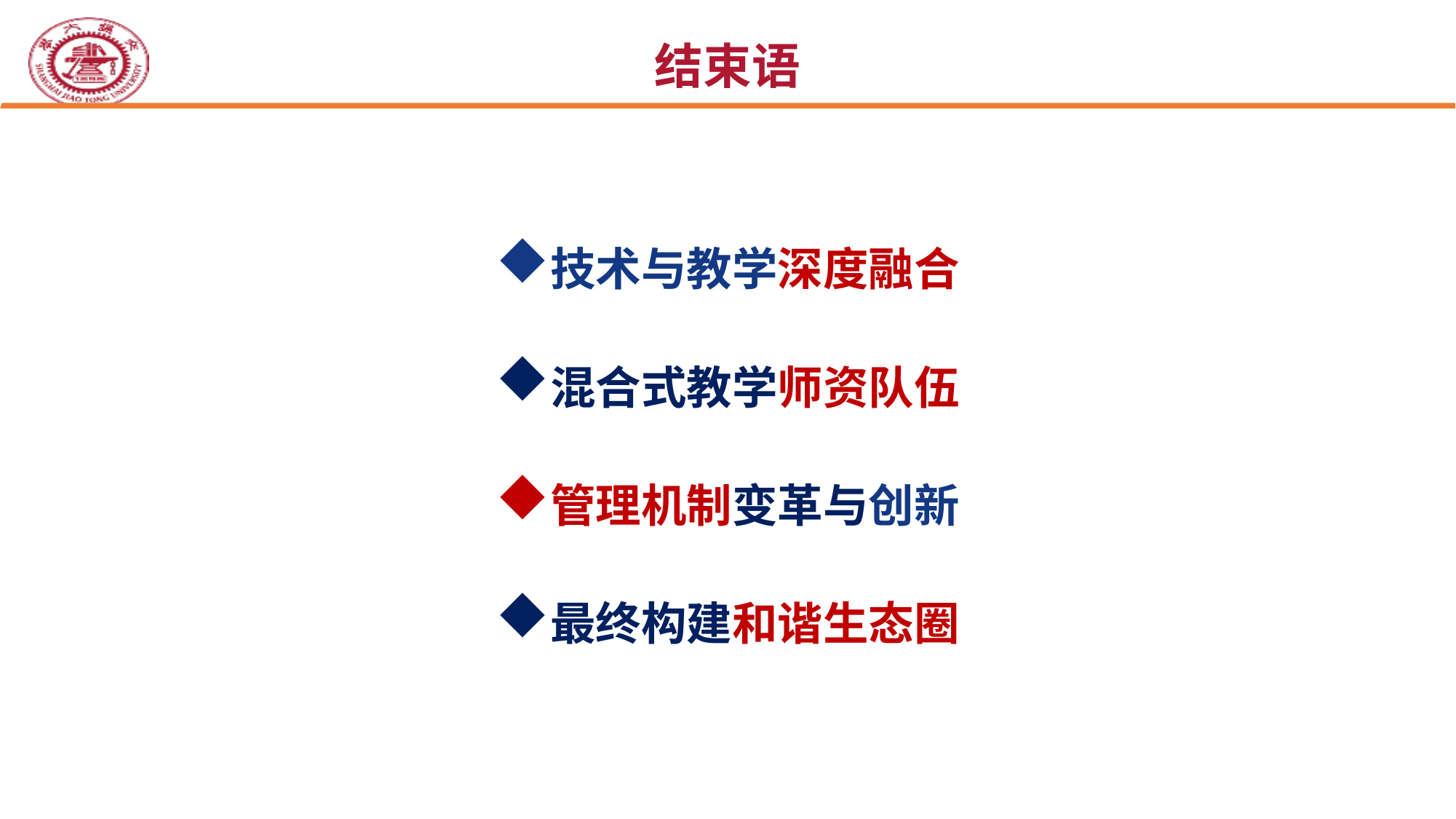

# 结束语

技术与教学深度融合
混合式教学师资队伍
管理机制变革与创新
最终构建和谐生态圈